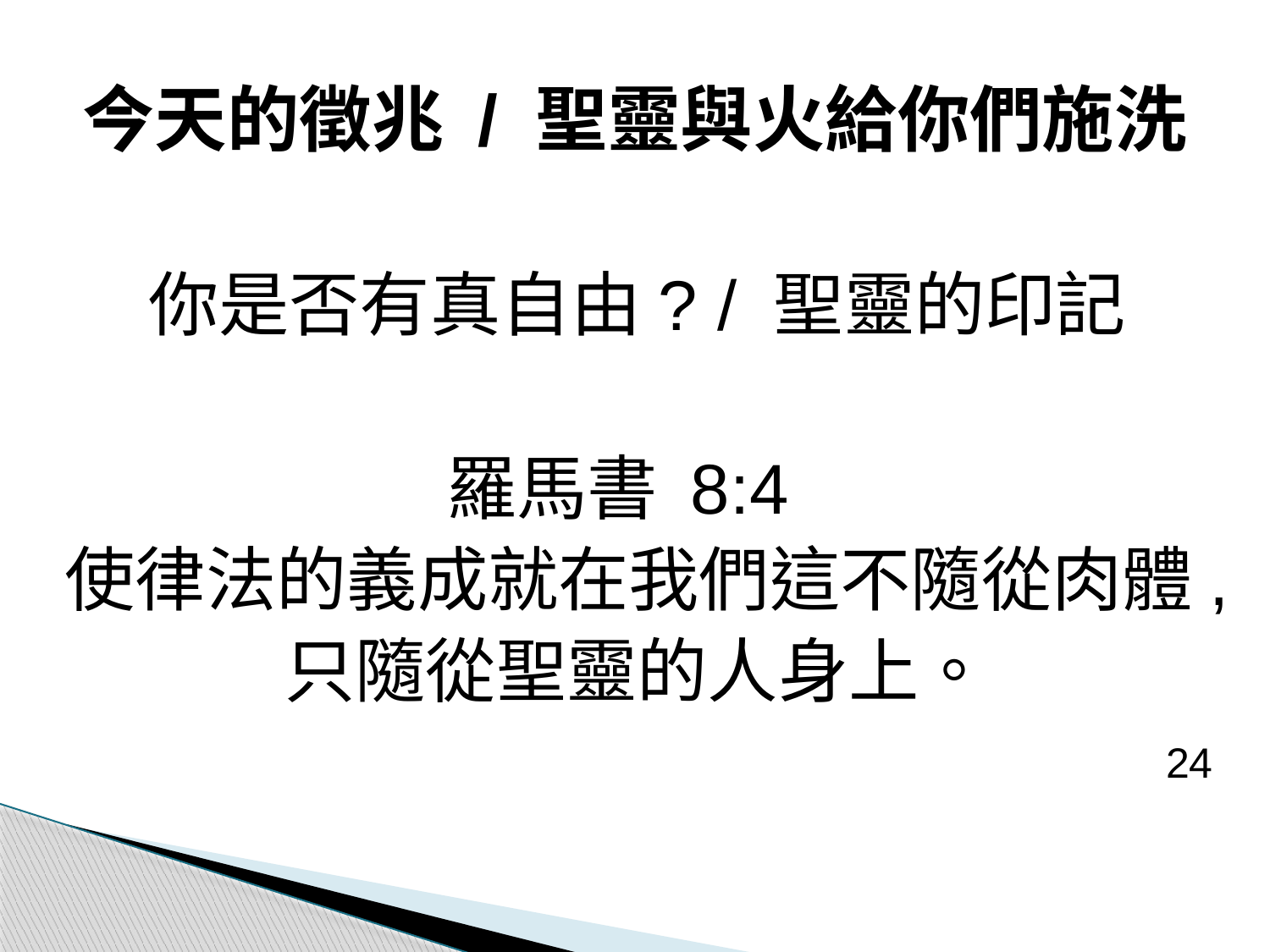

# 今天的徵兆 / 聖靈與火給你們施洗
你是否有真自由? / 聖靈的印記

羅馬書 8:4
使律法的義成就在我們這不隨從肉體,
只隨從聖靈的人身上。
24